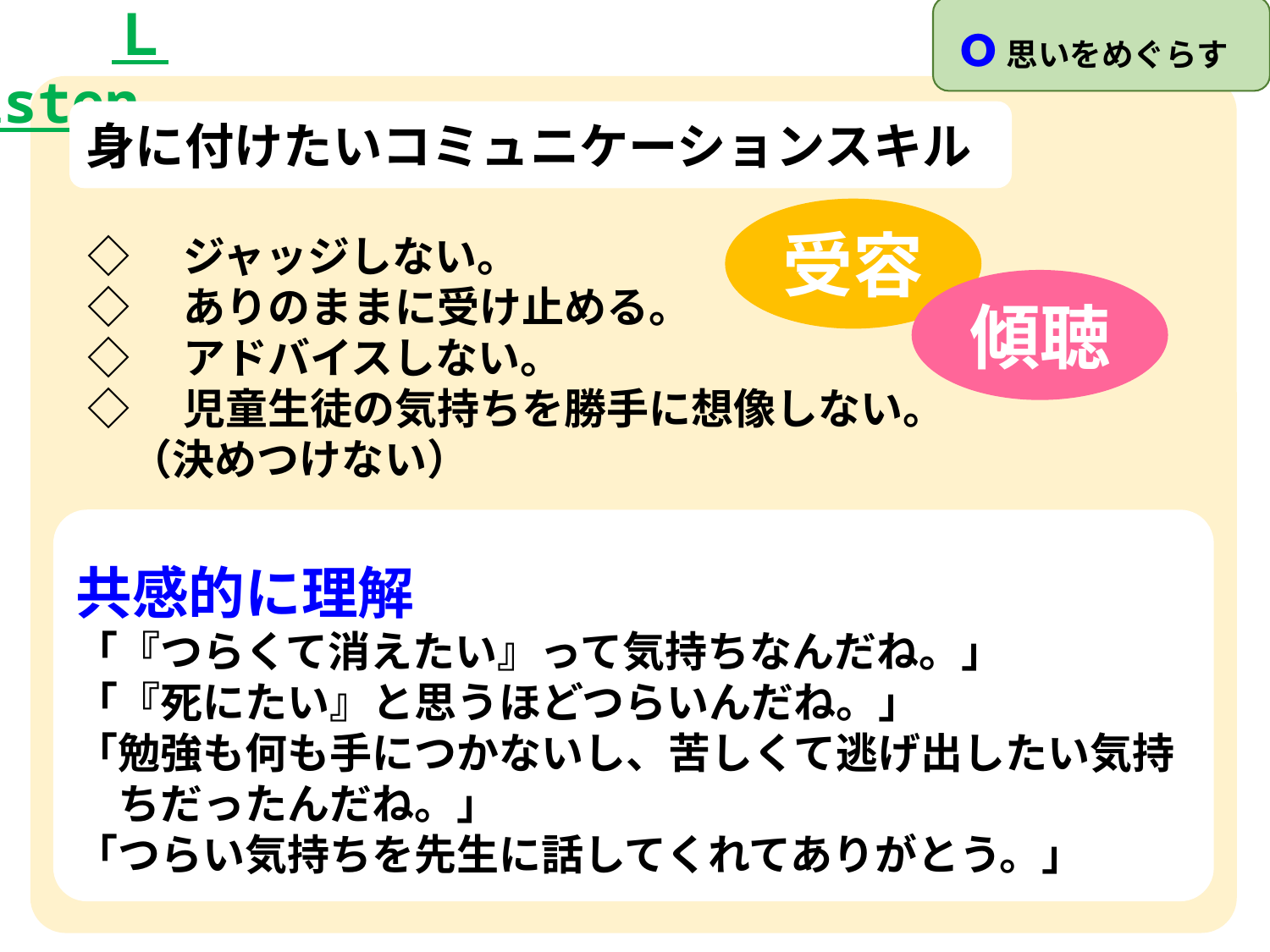

Ｌisten
ｏ思いをめぐらす

◇　ジャッジしない。
◇　ありのままに受け止める。
◇　アドバイスしない。
◇　児童生徒の気持ちを勝手に想像しない。
　（決めつけない）

身に付けたいコミュニケーションスキル
受容
傾聴

共感的に理解
「『つらくて消えたい』って気持ちなんだね。」
「『死にたい』と思うほどつらいんだね。」
「勉強も何も手につかないし、苦しくて逃げ出したい気持
　ちだったんだね。」
「つらい気持ちを先生に話してくれてありがとう。」